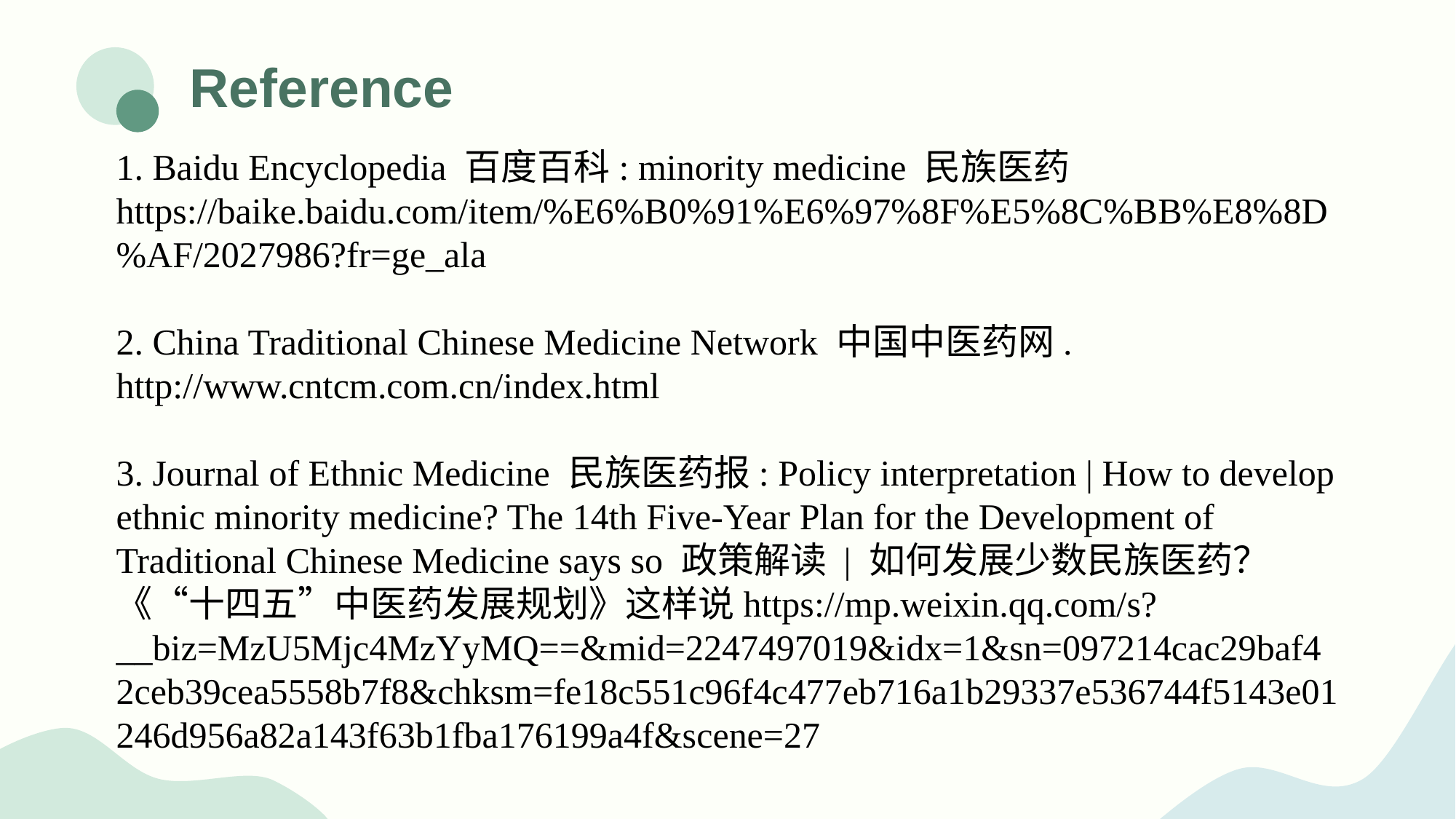

# Reference
1. Baidu Encyclopedia 百度百科: minority medicine 民族医药 https://baike.baidu.com/item/%E6%B0%91%E6%97%8F%E5%8C%BB%E8%8D%AF/2027986?fr=ge_ala

2. China Traditional Chinese Medicine Network 中国中医药网. http://www.cntcm.com.cn/index.html

3. Journal of Ethnic Medicine 民族医药报: Policy interpretation | How to develop ethnic minority medicine? The 14th Five-Year Plan for the Development of Traditional Chinese Medicine says so 政策解读 | 如何发展少数民族医药？《“十四五”中医药发展规划》这样说https://mp.weixin.qq.com/s?__biz=MzU5Mjc4MzYyMQ==&mid=2247497019&idx=1&sn=097214cac29baf42ceb39cea5558b7f8&chksm=fe18c551c96f4c477eb716a1b29337e536744f5143e01246d956a82a143f63b1fba176199a4f&scene=27